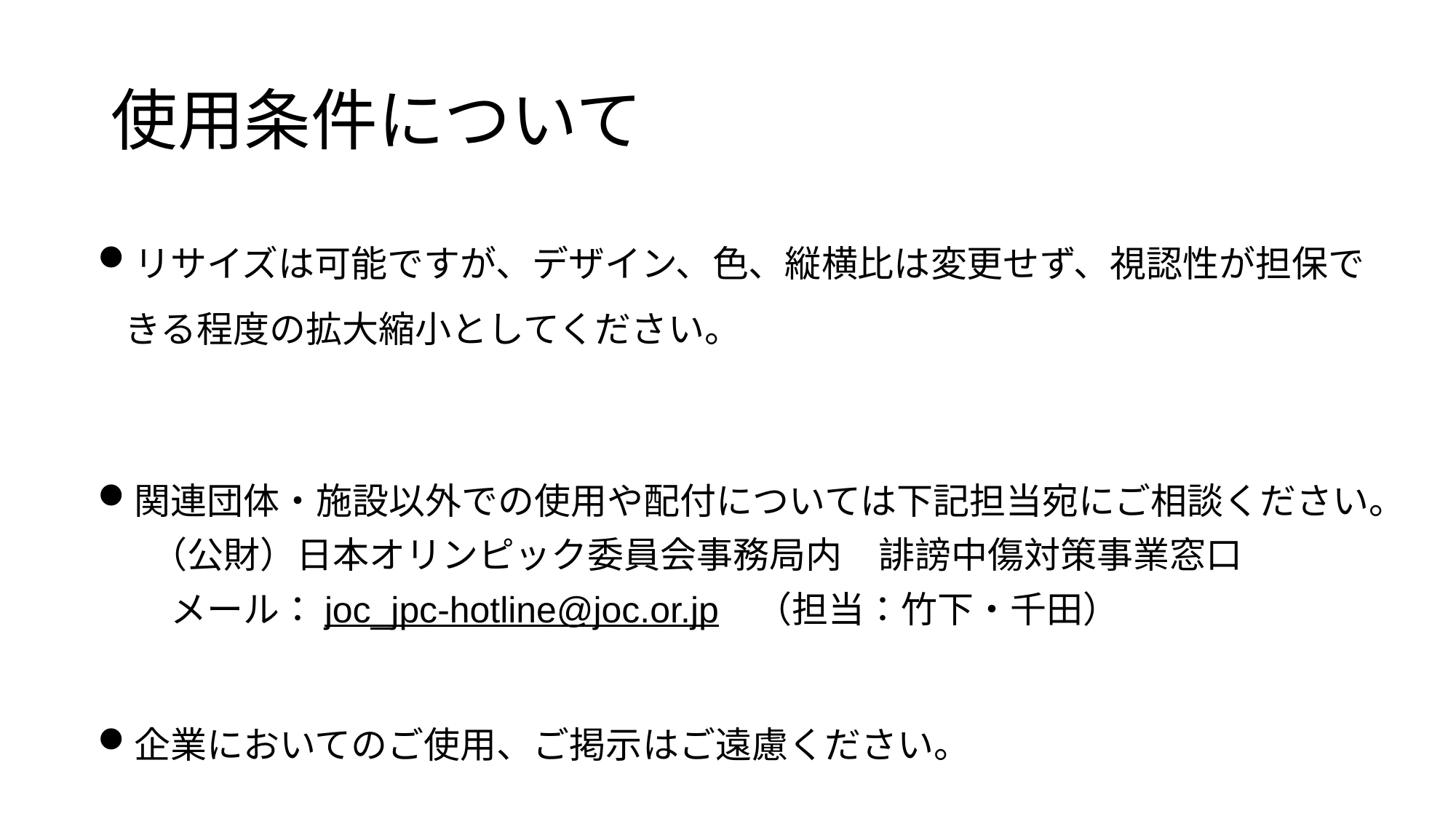

# 使用条件について
リサイズは可能ですが、デザイン、色、縦横比は変更せず、視認性が担保できる程度の拡大縮小としてください。

関連団体・施設以外での使用や配付については下記担当宛にご相談ください。
 　（公財）日本オリンピック委員会事務局内　誹謗中傷対策事業窓口
　　メール：joc_jpc-hotline@joc.or.jp　（担当：竹下・千田）

企業においてのご使用、ご掲示はご遠慮ください。